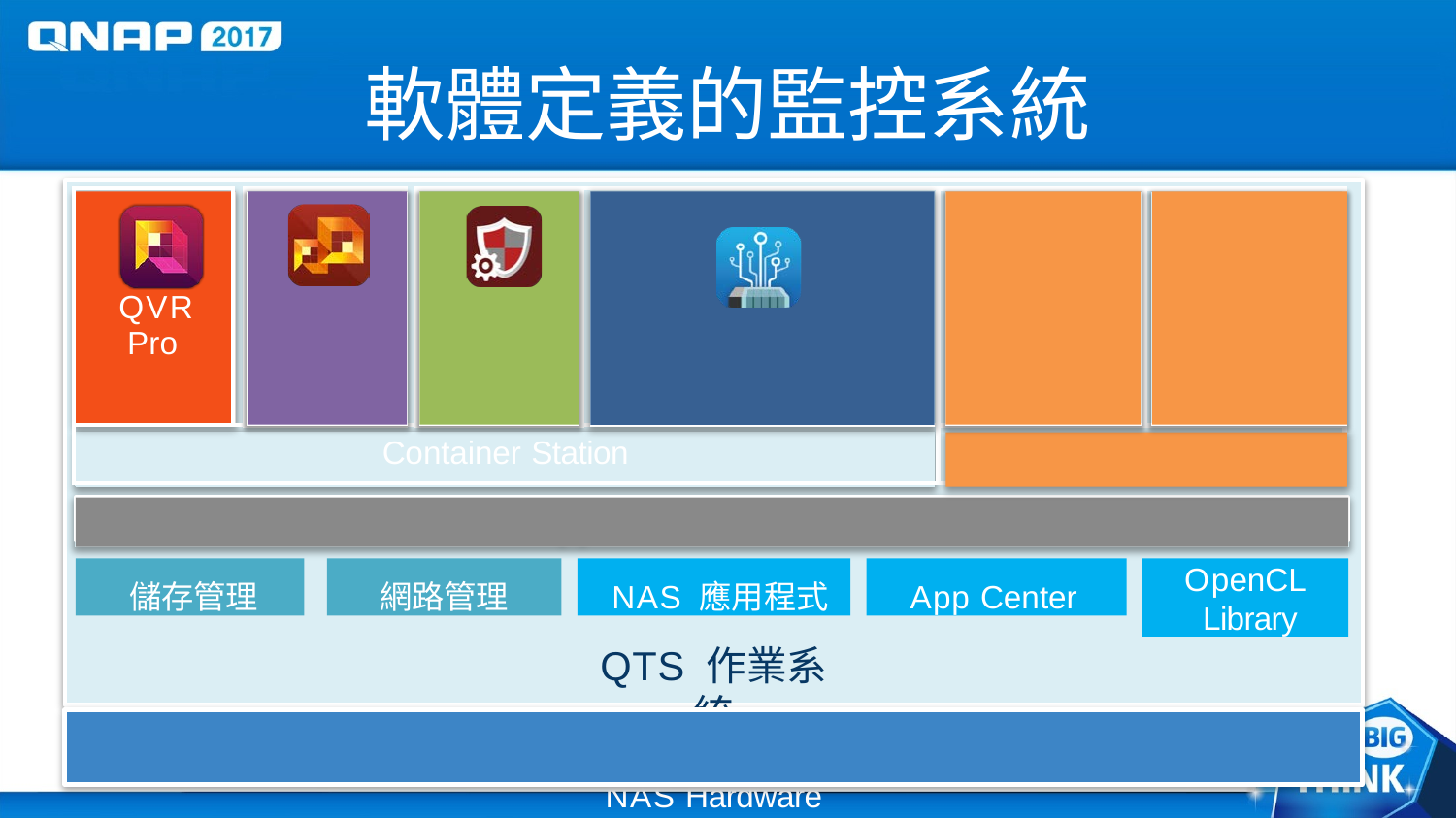

# 軟體定義的監控系統

| QVR Pro |  | QVR Center |  | QVR Guard | QIoT Suite | VM 1 | VM 2 |
| --- | --- | --- | --- | --- | --- | --- | --- |
| Container Station |  |  |  |  |  | Virtualization Station |  |

Application Framework

儲存管理
網路管理
NAS 應用程式
App Center
OpenCL  Library
QTS 作業系統
NAS Hardware